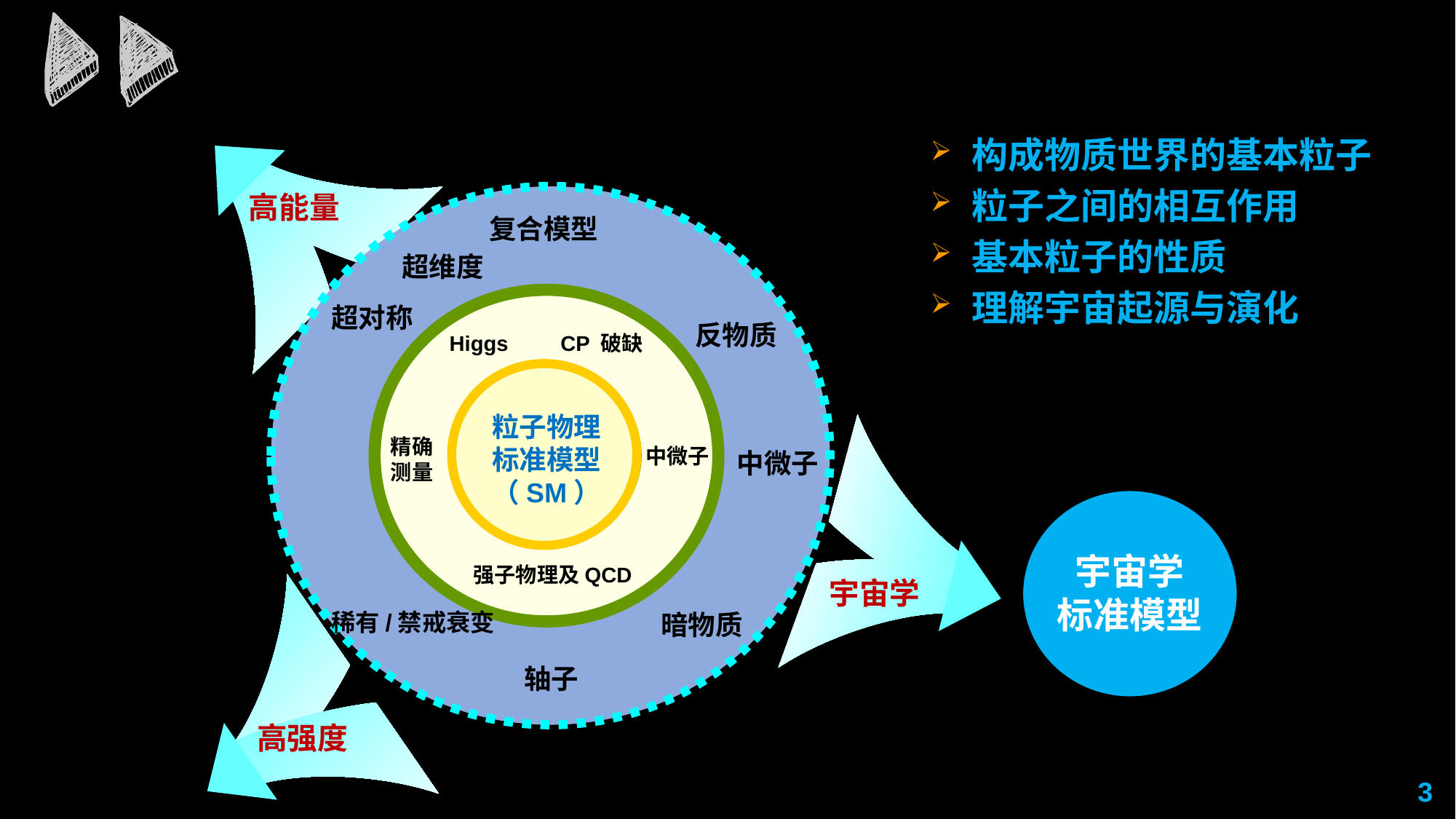

粒子物理研究的内容与目标

高能量

复合模型
超维度

超对称
反物质
Higgs
CP 破缺

粒子物理
标准模型
（SM）
精确
测量
中微子
中微子

宇宙学
标准模型
强子物理及QCD
暗物质

轴子
高强度
构成物质世界的基本粒子
粒子之间的相互作用
基本粒子的性质
理解宇宙起源与演化

宇宙学
稀有/禁戒衰变
稀有/禁戒衰变
3